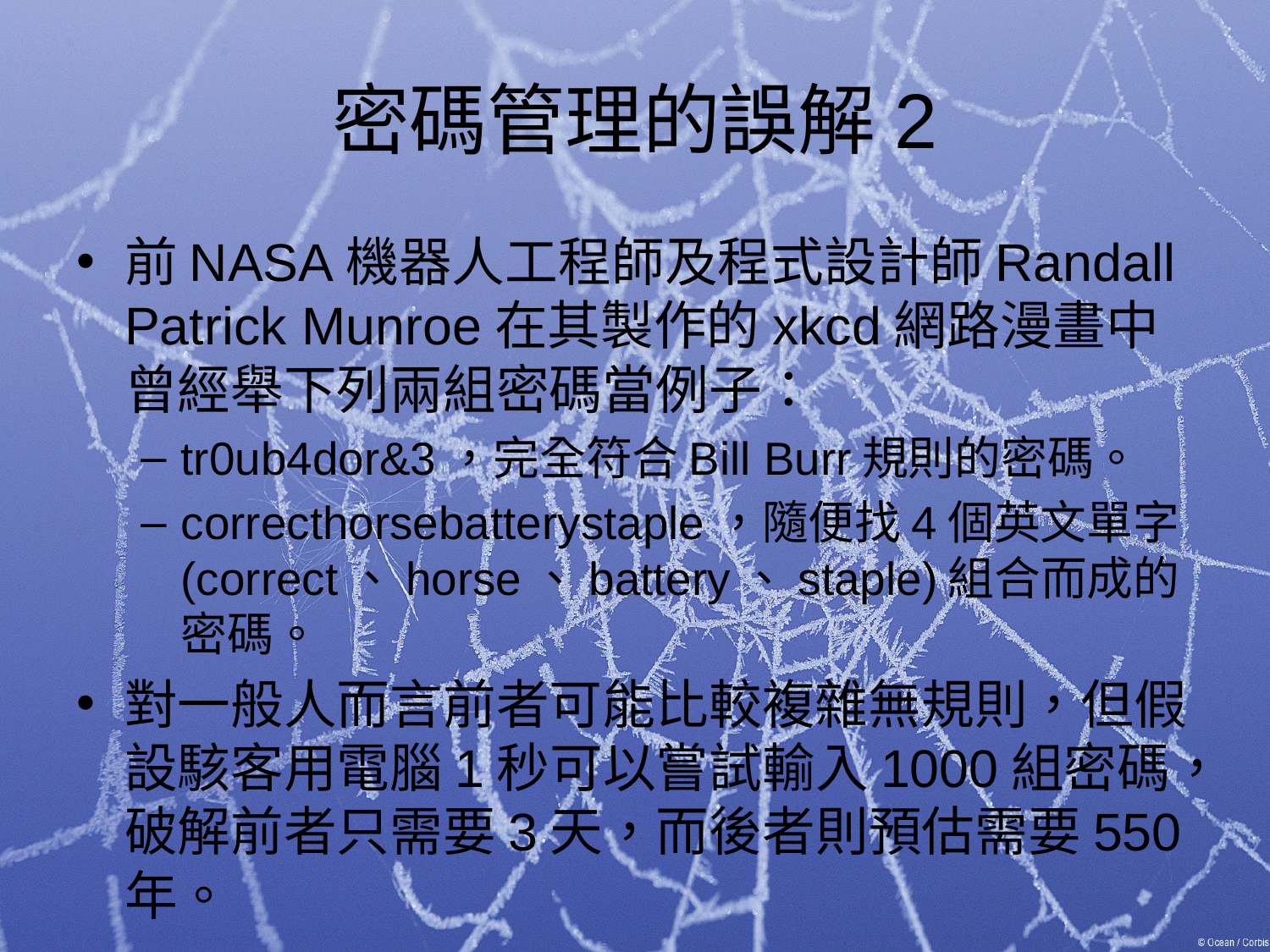

# 密碼管理的誤解2
前NASA機器人工程師及程式設計師Randall Patrick Munroe在其製作的xkcd網路漫畫中曾經舉下列兩組密碼當例子：
tr0ub4dor&3，完全符合Bill Burr規則的密碼。
correcthorsebatterystaple，隨便找4個英文單字(correct、horse、battery、staple)組合而成的密碼。
對一般人而言前者可能比較複雜無規則，但假設駭客用電腦1秒可以嘗試輸入1000組密碼，破解前者只需要3天，而後者則預估需要550年。